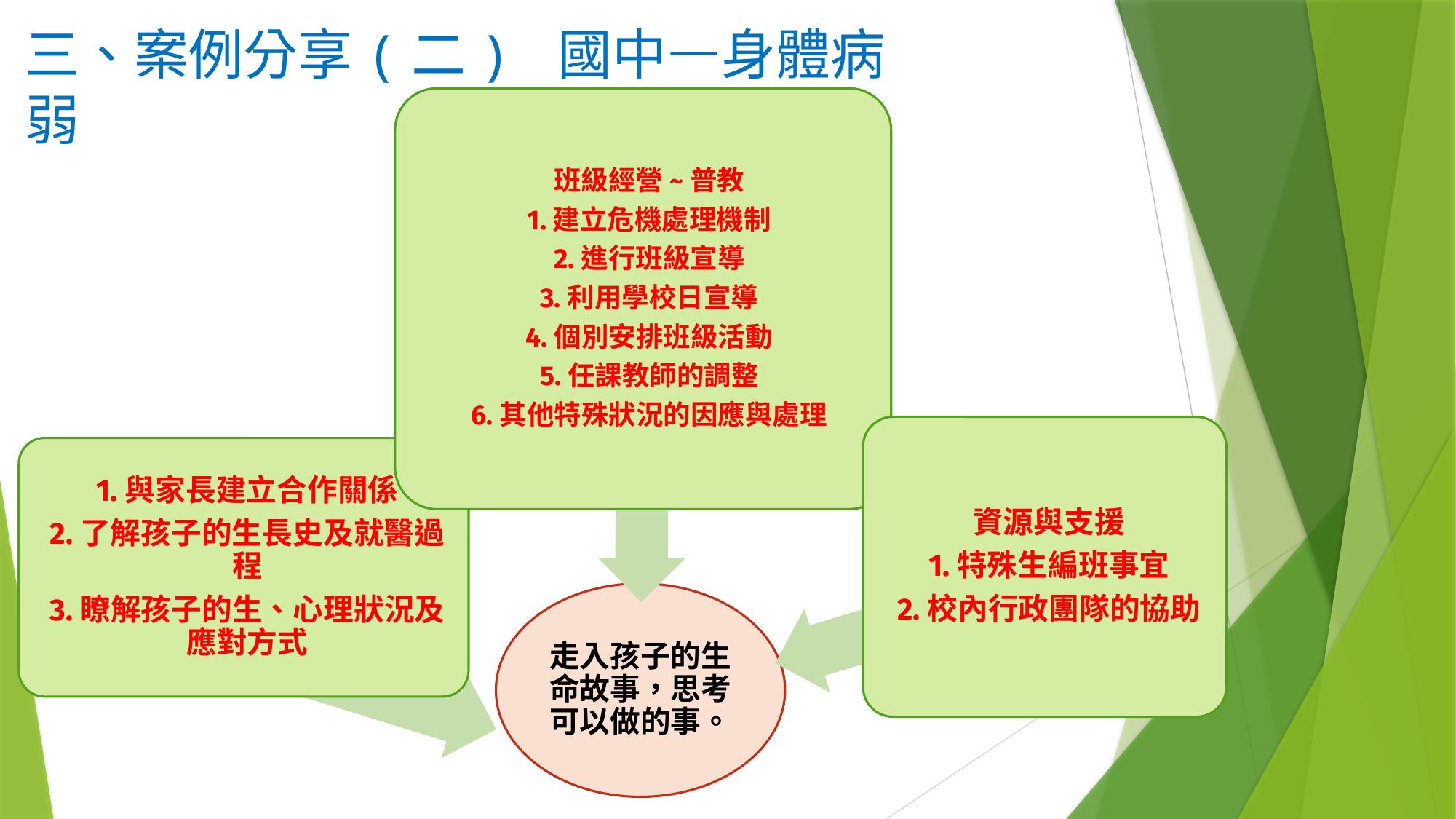

# 三、案例分享(二) 國中—身體病弱
走入孩子的生命故事，思考可以做的事。
1.與家長建立合作關係
2.了解孩子的生長史及就醫過程
3.瞭解孩子的生、心理狀況及應對方式
班級經營~普教
1.建立危機處理機制
2.進行班級宣導
3.利用學校日宣導
4.個別安排班級活動
5.任課教師的調整
6.其他特殊狀況的因應與處理
資源與支援
1.特殊生編班事宜
2.校內行政團隊的協助